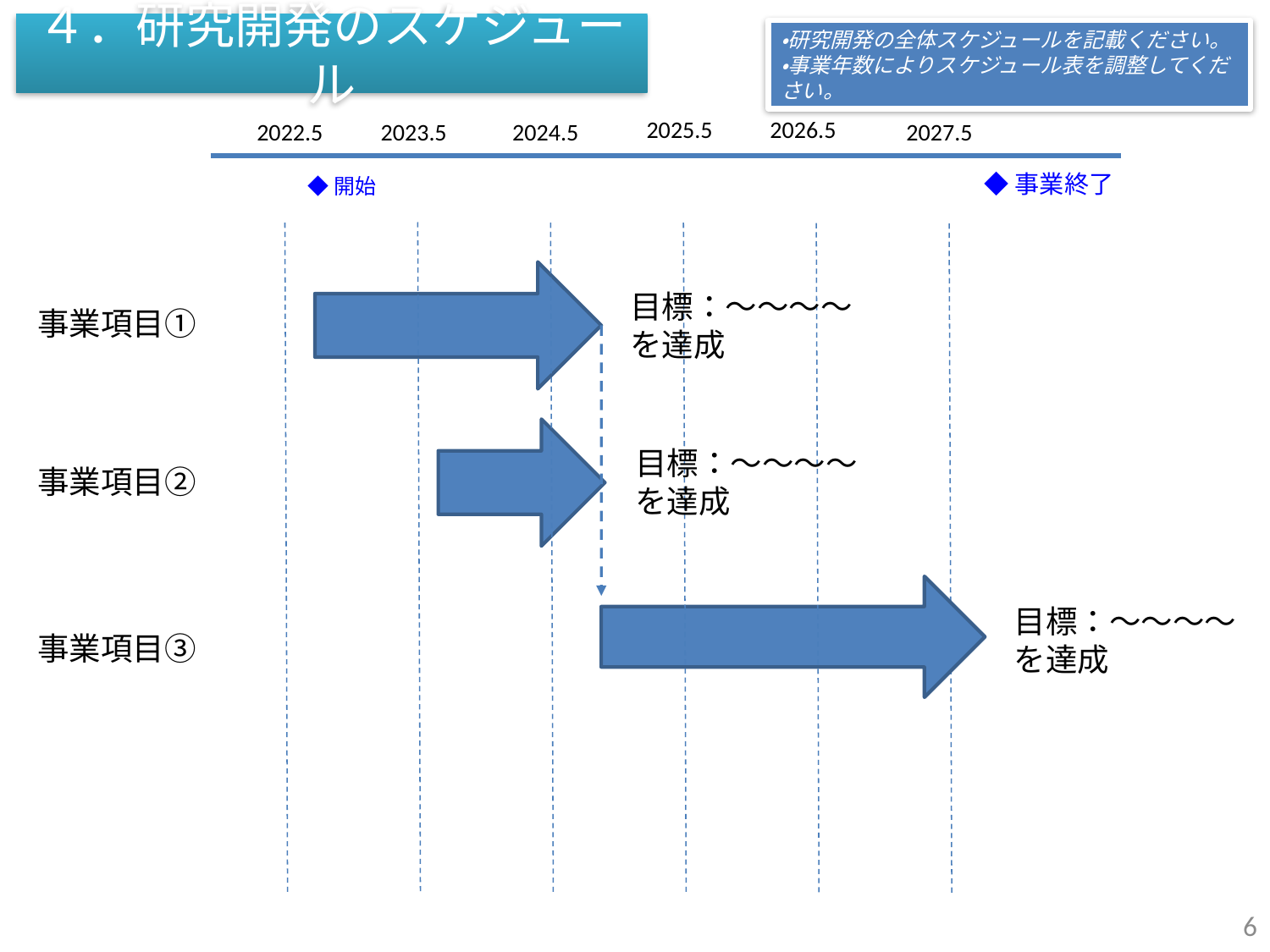

４．研究開発のスケジュール
・研究開発の全体スケジュールを記載ください。
・事業年数によりスケジュール表を調整してください。
2025.5
2026.5
2027.5
2024.5
2023.5
2022.5
◆事業終了
◆開始

目標：～～～～を達成
事業項目①

目標：～～～～を達成
事業項目②

目標：～～～～を達成
事業項目③
6